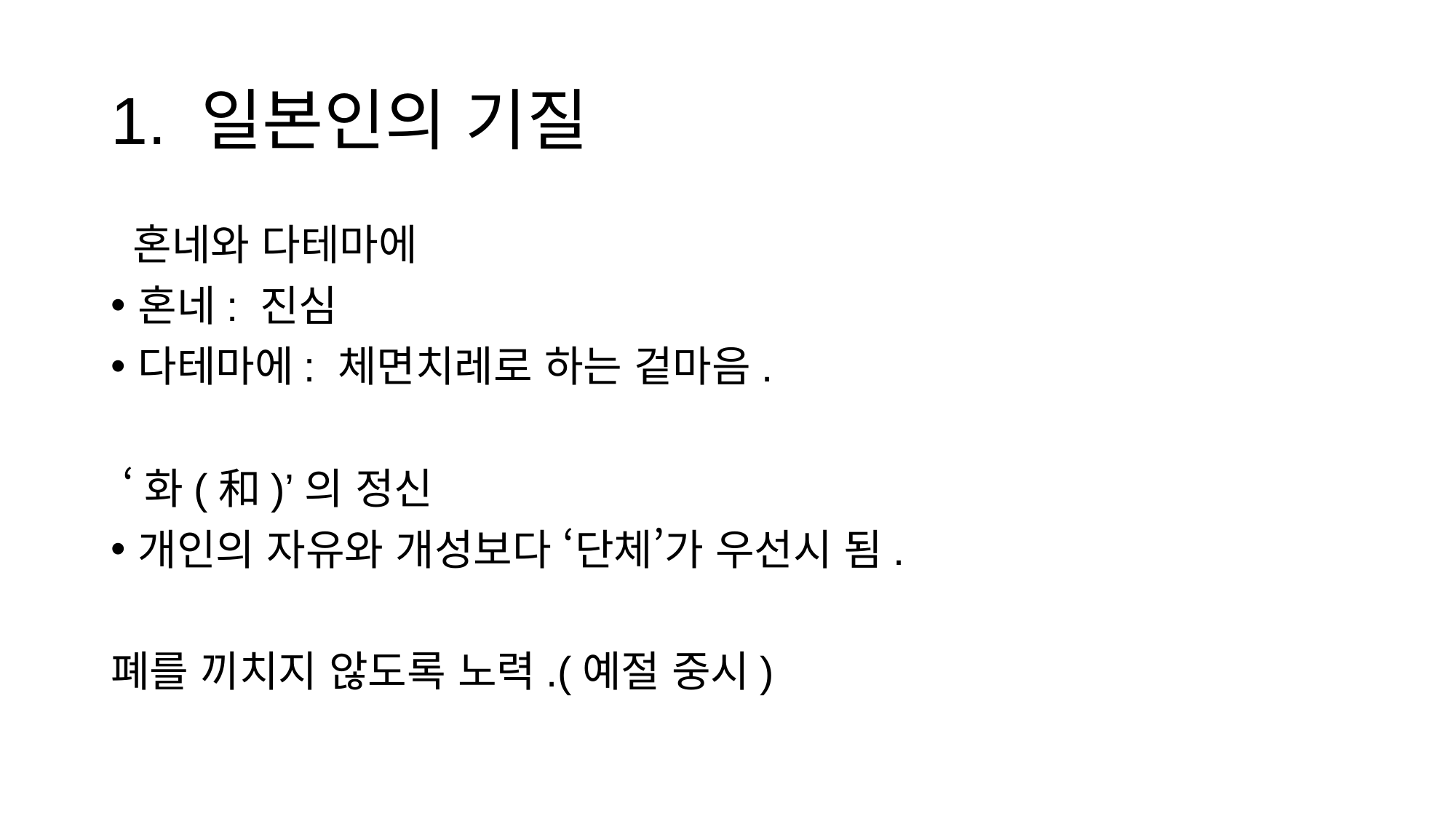

# 1. 일본인의 기질
 혼네와 다테마에
혼네: 진심
다테마에: 체면치레로 하는 겉마음.

 ‘화(和)’의 정신
개인의 자유와 개성보다 ‘단체’가 우선시 됨.

폐를 끼치지 않도록 노력.(예절 중시)